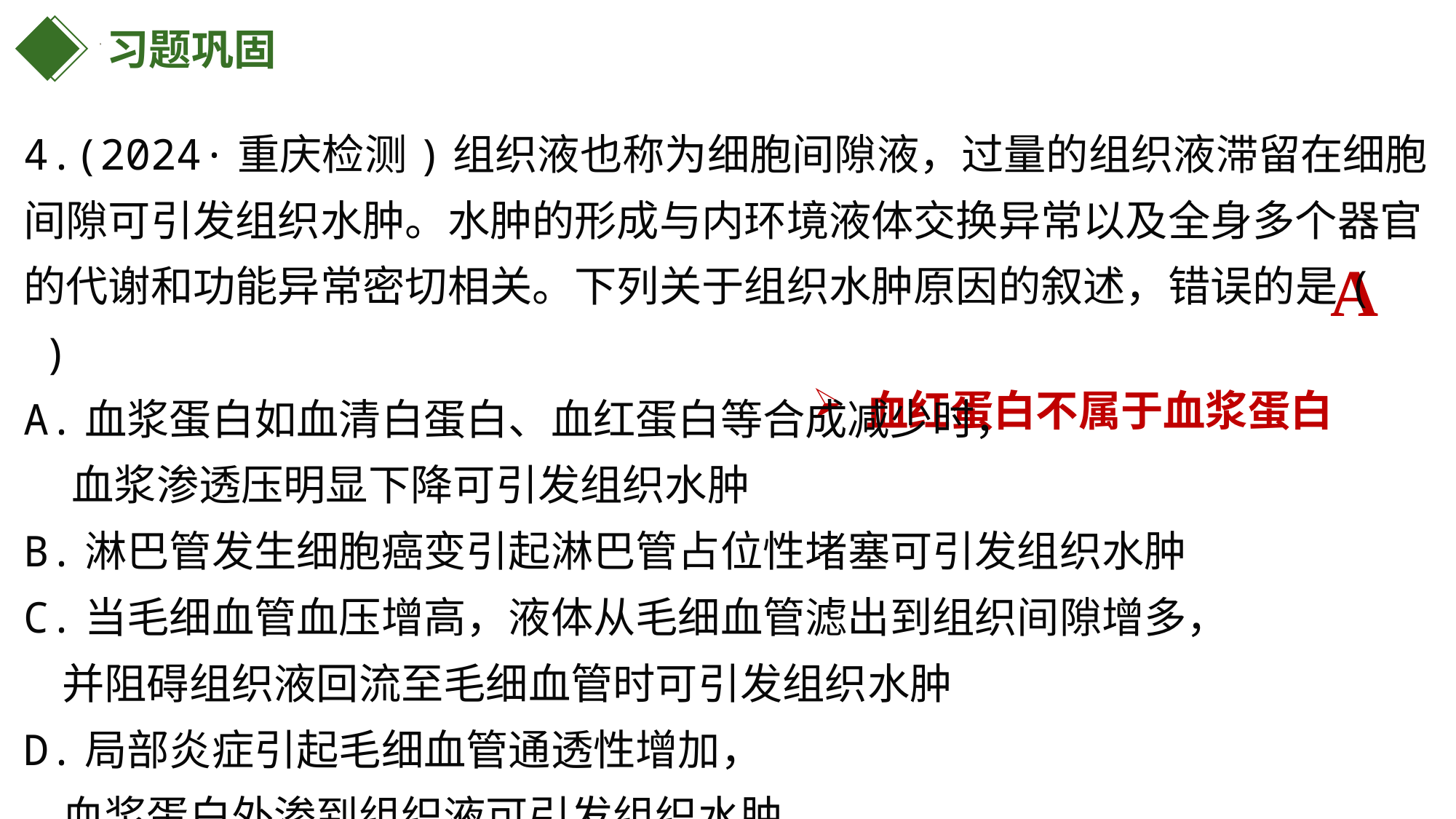

习题巩固
4.(2024·重庆检测)组织液也称为细胞间隙液，过量的组织液滞留在细胞间隙可引发组织水肿。水肿的形成与内环境液体交换异常以及全身多个器官的代谢和功能异常密切相关。下列关于组织水肿原因的叙述，错误的是(　   )
A.血浆蛋白如血清白蛋白、血红蛋白等合成减少时，
    血浆渗透压明显下降可引发组织水肿
B.淋巴管发生细胞癌变引起淋巴管占位性堵塞可引发组织水肿
C.当毛细血管血压增高，液体从毛细血管滤出到组织间隙增多，
   并阻碍组织液回流至毛细血管时可引发组织水肿
D.局部炎症引起毛细血管通透性增加，
   血浆蛋白外渗到组织液可引发组织水肿
A
血红蛋白不属于血浆蛋白